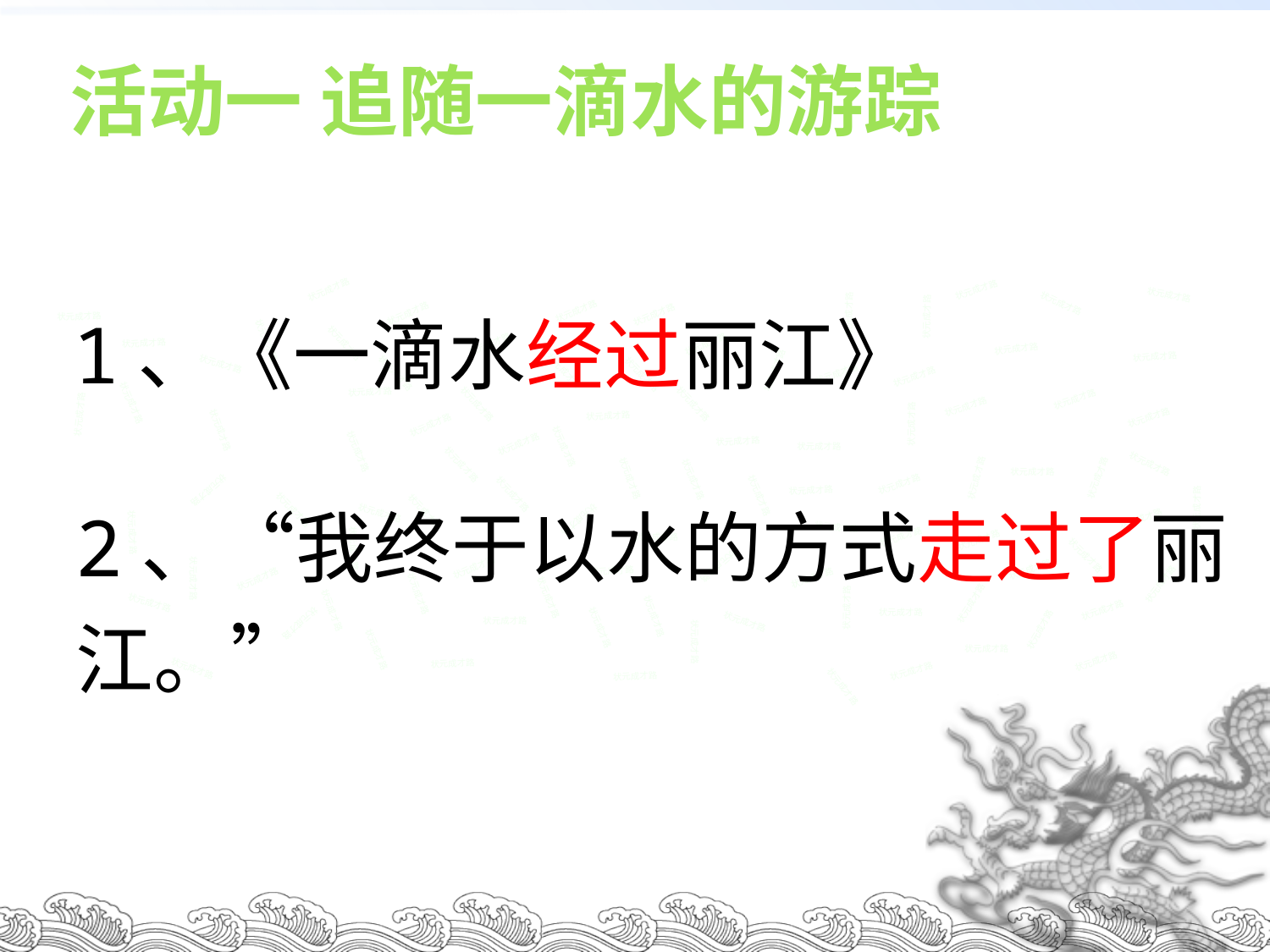

活动一 追随一滴水的游踪
状元成才路
状元成才路
1、《一滴水经过丽江》
状元成才路
状元成才路
状元成才路
状元成才路
状元成才路
状元成才路
状元成才路
状元成才路
状元成才路
状元成才路
状元成才路
状元成才路
状元成才路
状元成才路
状元成才路
状元成才路
状元成才路
状元成才路
状元成才路
状元成才路
状元成才路
状元成才路
状元成才路
状元成才路
状元成才路
状元成才路
状元成才路
状元成才路
状元成才路
状元成才路
状元成才路
状元成才路
状元成才路
状元成才路
状元成才路
状元成才路
状元成才路
状元成才路
状元成才路
状元成才路
状元成才路
状元成才路
状元成才路
状元成才路
状元成才路
状元成才路
状元成才路
2、“我终于以水的方式走过了丽江。”
状元成才路
状元成才路
状元成才路
状元成才路
状元成才路
状元成才路
状元成才路
状元成才路
状元成才路
状元成才路
状元成才路
状元成才路
状元成才路
状元成才路
状元成才路
状元成才路
状元成才路
状元成才路
状元成才路
状元成才路
状元成才路
状元成才路
状元成才路
状元成才路
状元成才路
状元成才路
状元成才路
状元成才路
状元成才路
状元成才路
状元成才路
状元成才路
状元成才路
状元成才路
状元成才路
状元成才路
状元成才路
状元成才路
状元成才路
状元成才路
状元成才路
状元成才路
状元成才路
状元成才路
状元成才路
状元成才路
状元成才路
状元成才路